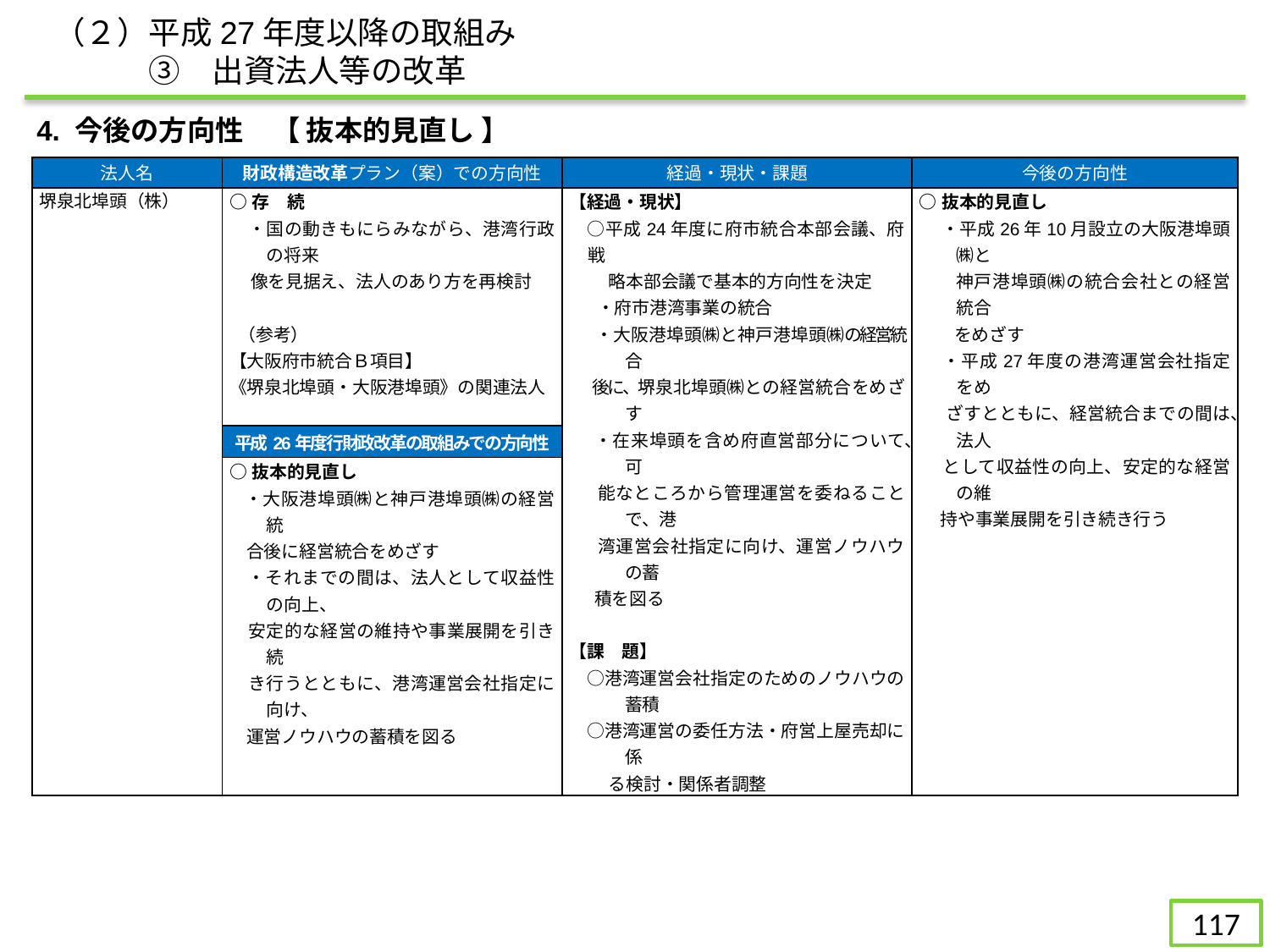

（２）平成27年度以降の取組み
　　　③　出資法人等の改革
 4. 今後の方向性　【 抜本的見直し 】
| 法人名 | 財政構造改革プラン（案）での方向性 | 経過・現状・課題 | 今後の方向性 |
| --- | --- | --- | --- |
| 堺泉北埠頭（株） | ○存　続 ・国の動きもにらみながら、港湾行政の将来 像を見据え、法人のあり方を再検討  （参考） 【大阪府市統合Ｂ項目】 《堺泉北埠頭・大阪港埠頭》の関連法人 | 【経過・現状】 　○平成24年度に府市統合本部会議、府戦 　　 略本部会議で基本的方向性を決定 ・府市港湾事業の統合 　 ・大阪港埠頭㈱と神戸港埠頭㈱の経営統合 後に、堺泉北埠頭㈱との経営統合をめざす ・在来埠頭を含め府直営部分について、可 能なところから管理運営を委ねることで、港 湾運営会社指定に向け、運営ノウハウの蓄 積を図る 【課　題】 　○港湾運営会社指定のためのノウハウの蓄積 　○港湾運営の委任方法・府営上屋売却に係 　　 る検討・関係者調整 | ○抜本的見直し 　 ・平成26年10月設立の大阪港埠頭㈱と 　　神戸港埠頭㈱の統合会社との経営統合 　　をめざす 　 ・平成27年度の港湾運営会社指定をめ 　 ざすとともに、経営統合までの間は、法人 として収益性の向上、安定的な経営の維 持や事業展開を引き続き行う |
|  | 平成26年度行財政改革の取組みでの方向性 |  |  |
|  | ○抜本的見直し ・大阪港埠頭㈱と神戸港埠頭㈱の経営統 合後に経営統合をめざす 　・それまでの間は、法人として収益性の向上、 安定的な経営の維持や事業展開を引き続 き行うとともに、港湾運営会社指定に向け、 運営ノウハウの蓄積を図る |  |  |
117